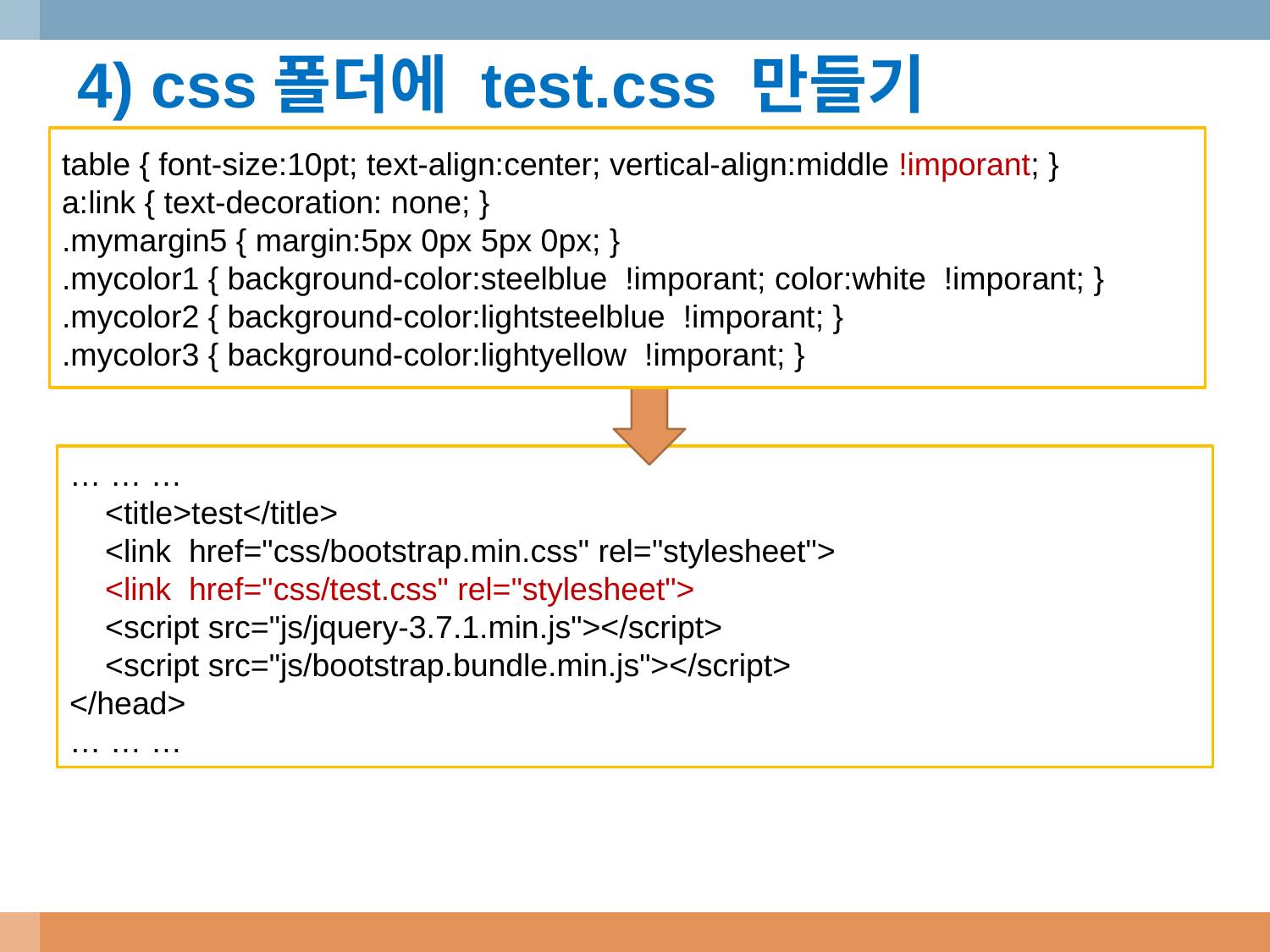

4) css폴더에 test.css 만들기
table { font-size:10pt; text-align:center; vertical-align:middle !imporant; }
a:link { text-decoration: none; }
.mymargin5 { margin:5px 0px 5px 0px; }
.mycolor1 { background-color:steelblue  !imporant; color:white  !imporant; }
.mycolor2 { background-color:lightsteelblue  !imporant; }
.mycolor3 { background-color:lightyellow  !imporant; }

… … …
    <title>test</title>
    <link  href="css/bootstrap.min.css" rel="stylesheet">
    <link  href="css/test.css" rel="stylesheet">
    <script src="js/jquery-3.7.1.min.js"></script>
    <script src="js/bootstrap.bundle.min.js"></script>
</head>
… … …